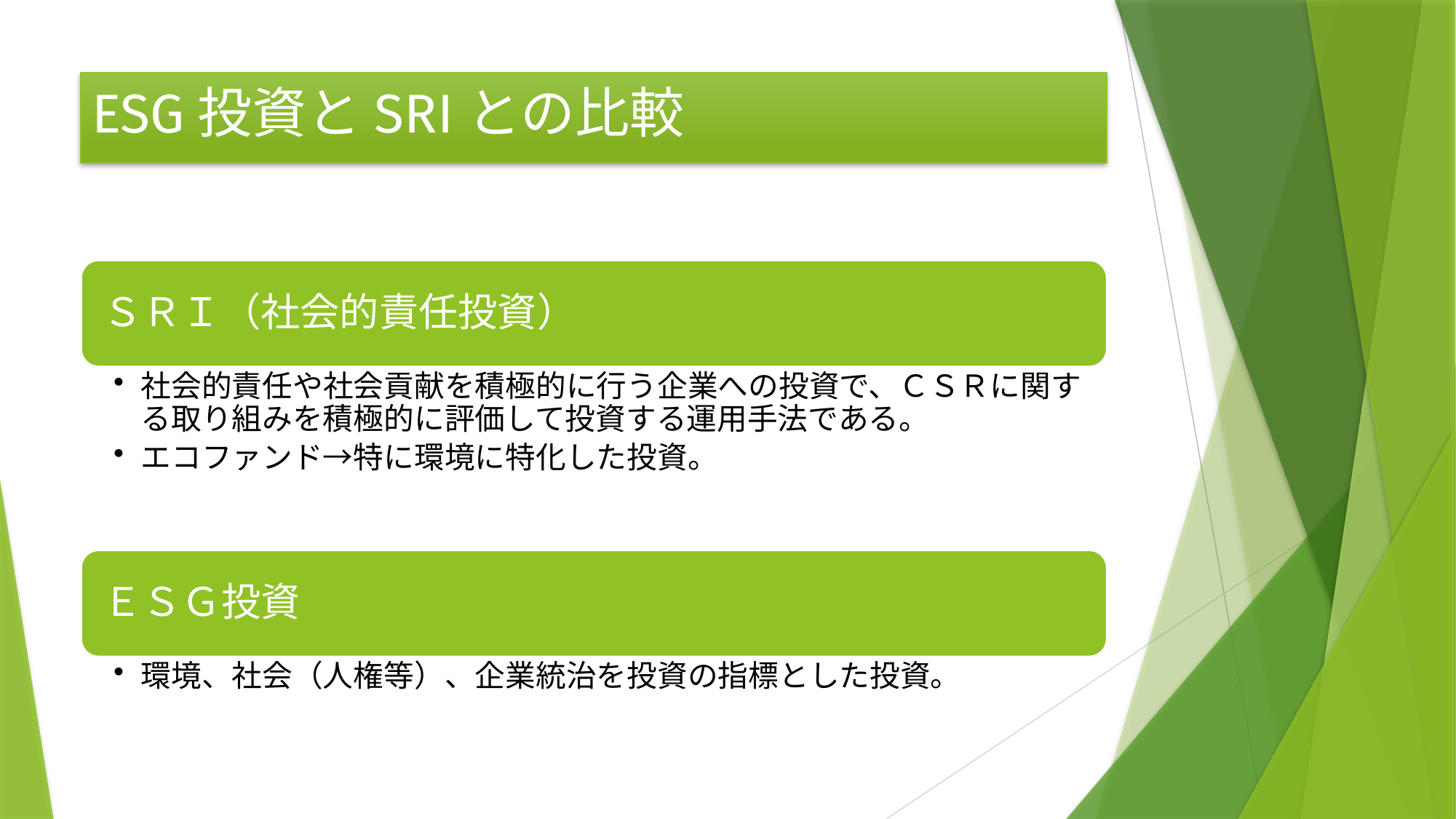

# ESG投資とSRIとの比較
ＳＲＩ（社会的責任投資）
社会的責任や社会貢献を積極的に行う企業への投資で、ＣＳＲに関する取り組みを積極的に評価して投資する運用手法である。
エコファンド→特に環境に特化した投資。
ＥＳＧ投資
環境、社会（人権等）、企業統治を投資の指標とした投資。